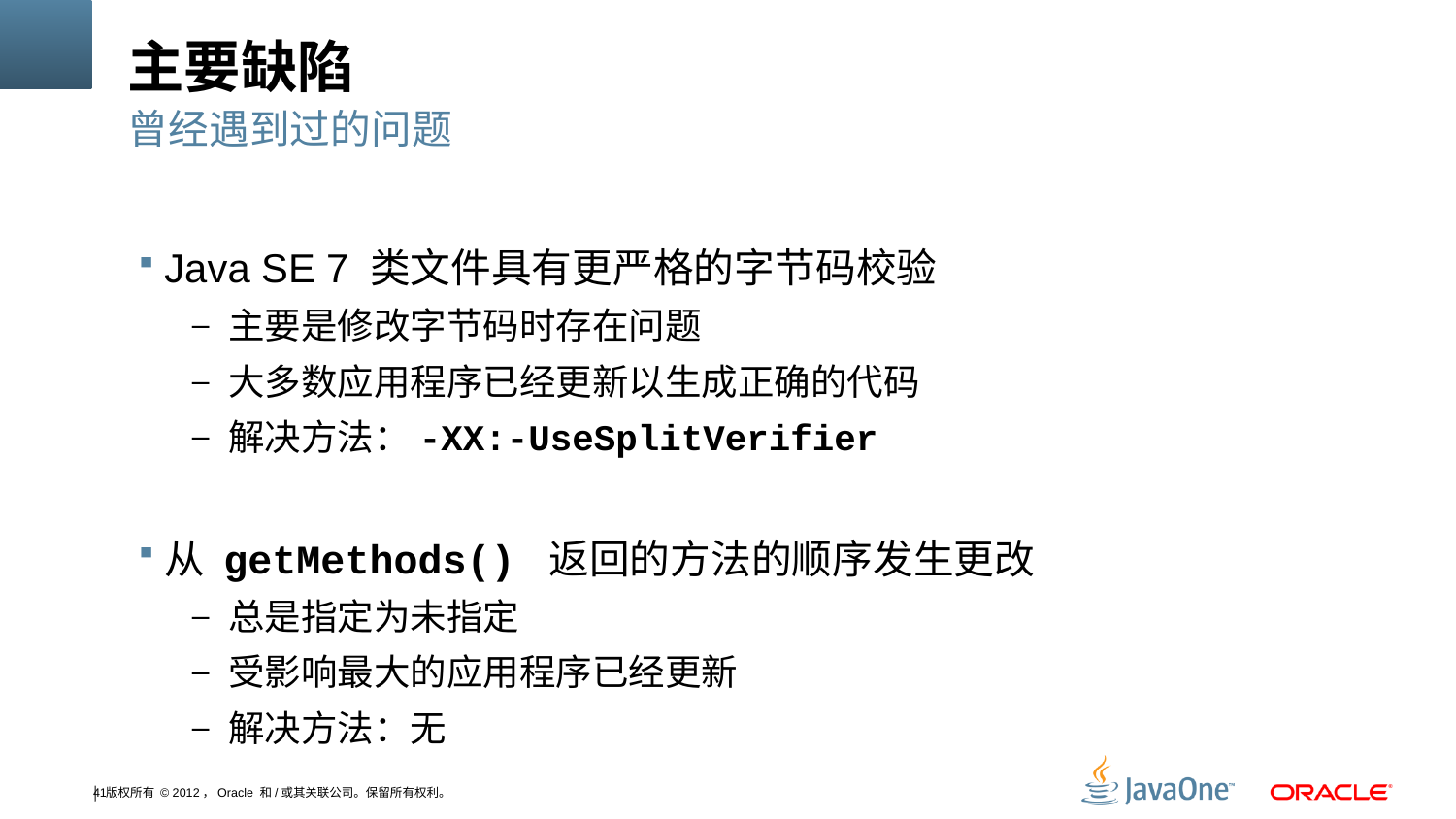

# 主要缺陷
曾经遇到过的问题
Java SE 7 类文件具有更严格的字节码校验
主要是修改字节码时存在问题
大多数应用程序已经更新以生成正确的代码
解决方法：-XX:-UseSplitVerifier

从 getMethods() 返回的方法的顺序发生更改
总是指定为未指定
受影响最大的应用程序已经更新
解决方法：无